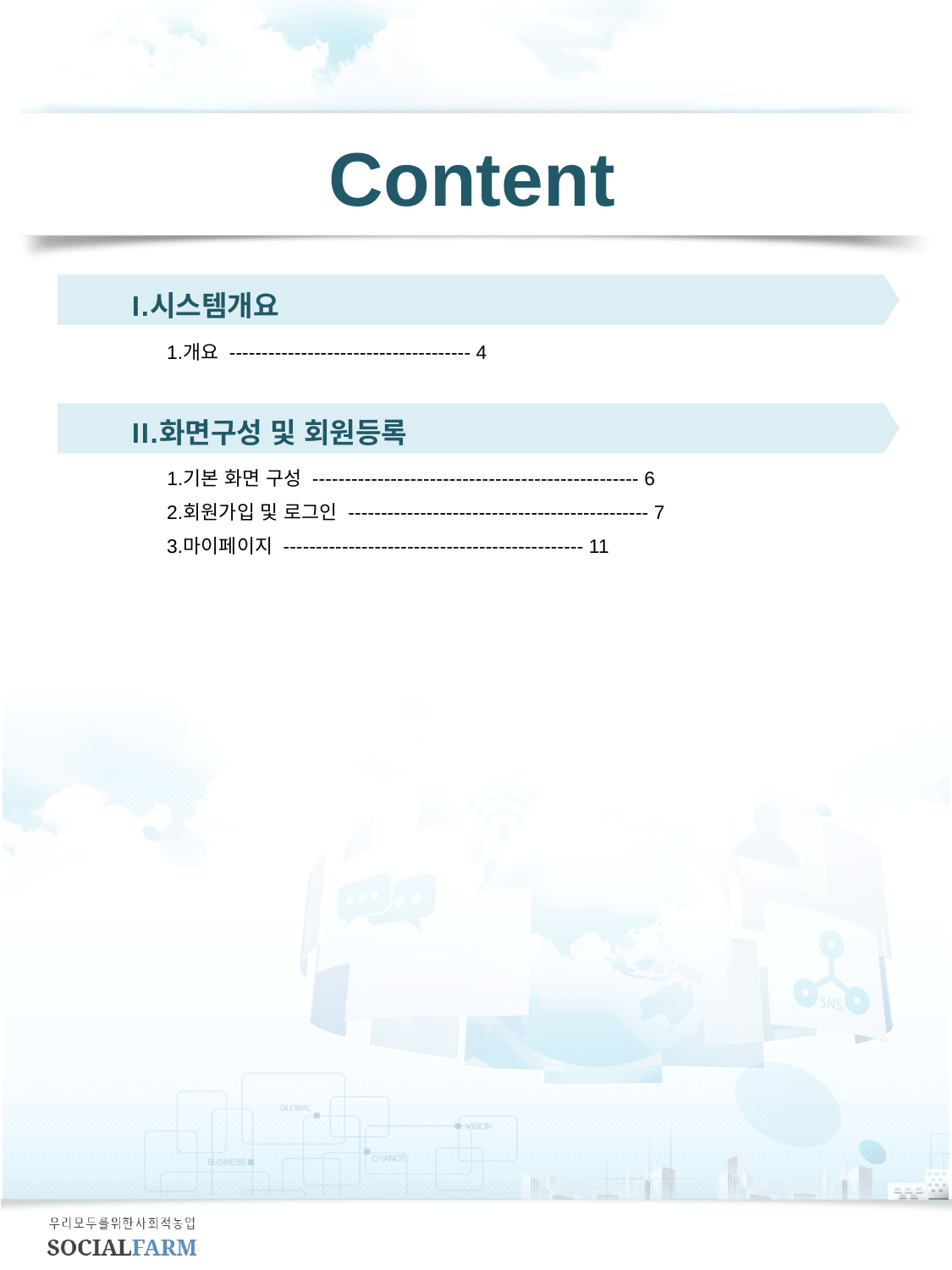

시스템개요
개요 ------------------------------------- 4
화면구성 및 회원등록
기본 화면 구성 -------------------------------------------------- 6
회원가입 및 로그인 ---------------------------------------------- 7
마이페이지 ---------------------------------------------- 11